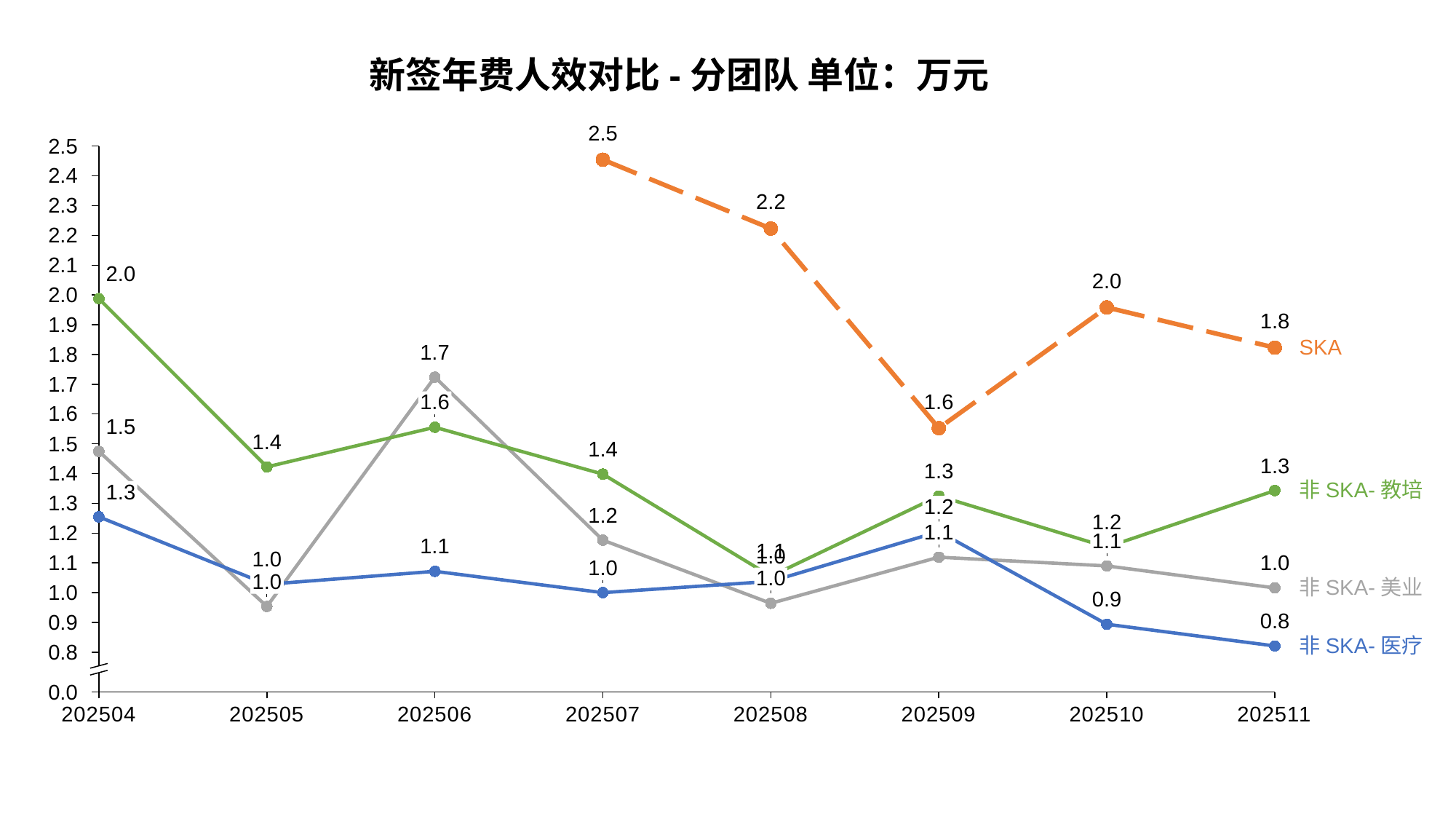

新签年费人效对比-分团队 单位：万元
2.5
2.5

### Chart

| Category |  |  |  |  |
|---|---|---|---|---|
2.4
2.2
2.3
2.2
2.1
2.0
2.0
2.0
1.8
1.9
SKA
1.7
1.8
1.7
1.6
1.6
1.6
1.5
1.4
1.5
1.4
1.3
1.3
1.4
非SKA-教培
1.3
1.3
1.2
1.2
1.2
1.1
1.2
1.1
1.1
1.1
1.0
1.0
1.1
1.0
1.0
1.0
1.0
非SKA-美业
1.0
0.9
0.8
0.9
非SKA-医疗
0.8

0.0